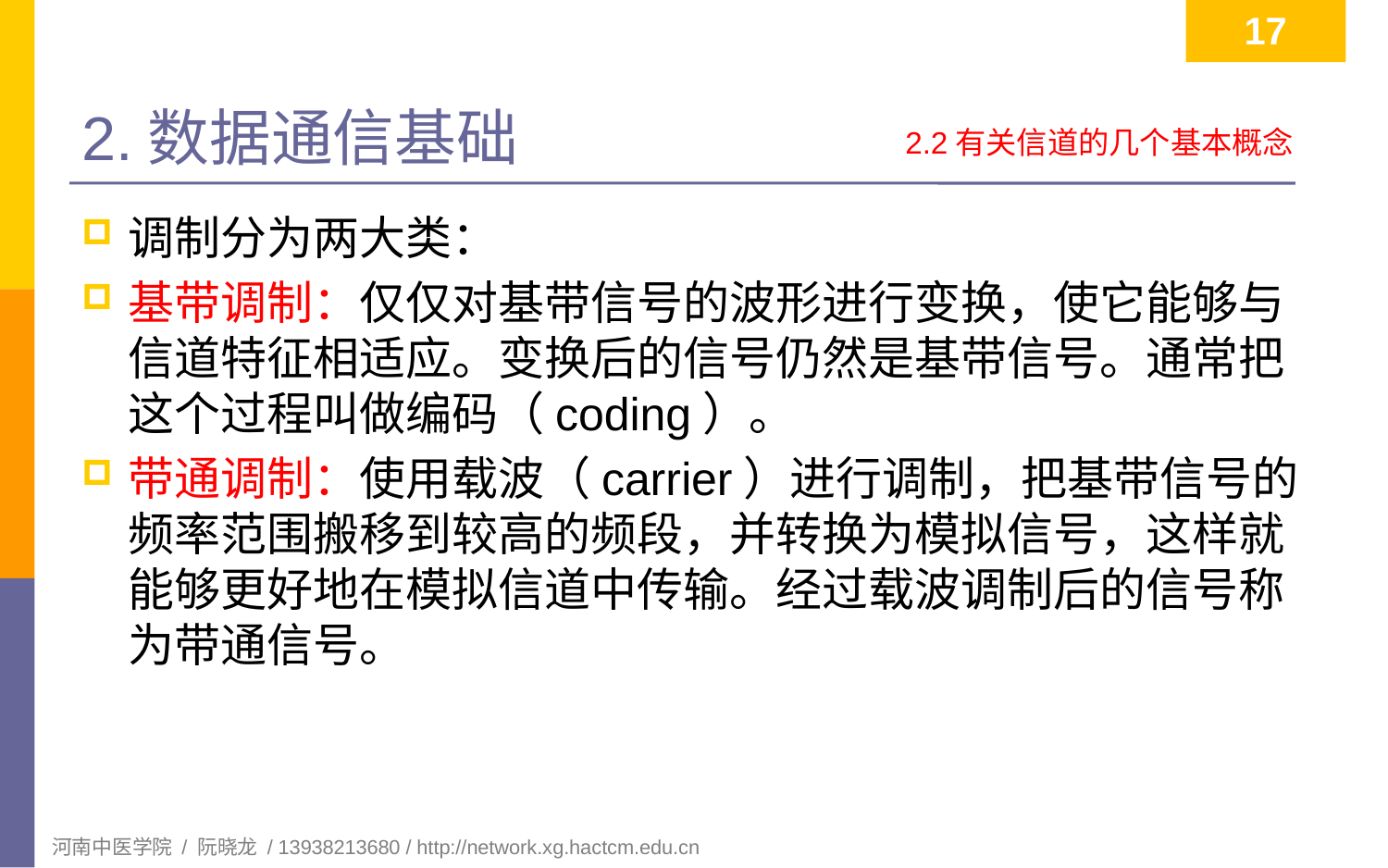

17
# 2.数据通信基础
2.2有关信道的几个基本概念

调制分为两大类：
基带调制：仅仅对基带信号的波形进行变换，使它能够与信道特征相适应。变换后的信号仍然是基带信号。通常把这个过程叫做编码（coding）。
带通调制：使用载波（carrier）进行调制，把基带信号的频率范围搬移到较高的频段，并转换为模拟信号，这样就能够更好地在模拟信道中传输。经过载波调制后的信号称为带通信号。